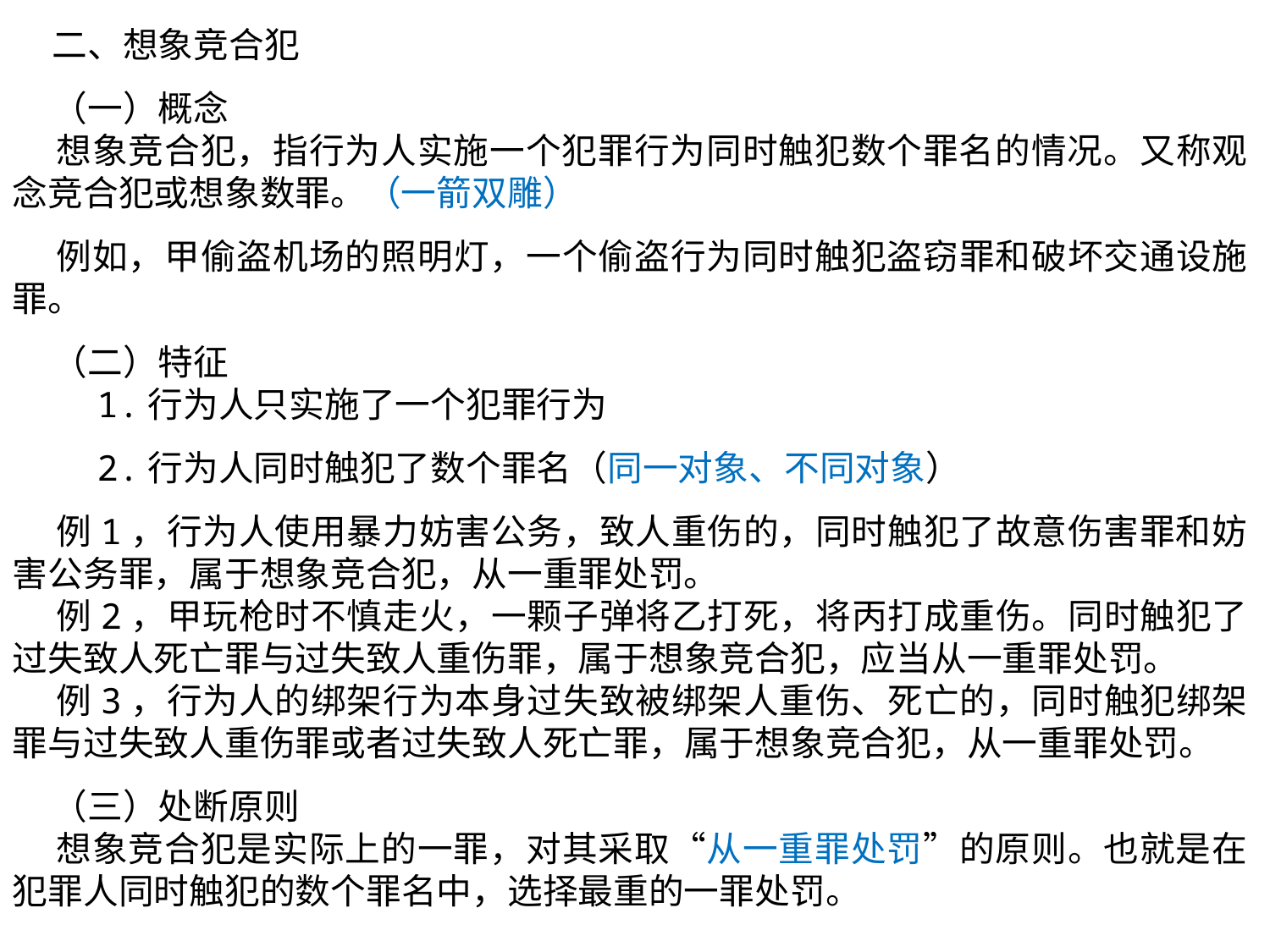

二、想象竞合犯

    （一）概念
    想象竞合犯，指行为人实施一个犯罪行为同时触犯数个罪名的情况。又称观念竞合犯或想象数罪。（一箭双雕）

    例如，甲偷盗机场的照明灯，一个偷盗行为同时触犯盗窃罪和破坏交通设施罪。

    （二）特征
    1.行为人只实施了一个犯罪行为

    2.行为人同时触犯了数个罪名（同一对象、不同对象）

    例1，行为人使用暴力妨害公务，致人重伤的，同时触犯了故意伤害罪和妨害公务罪，属于想象竞合犯，从一重罪处罚。
    例2，甲玩枪时不慎走火，一颗子弹将乙打死，将丙打成重伤。同时触犯了过失致人死亡罪与过失致人重伤罪，属于想象竞合犯，应当从一重罪处罚。
    例3，行为人的绑架行为本身过失致被绑架人重伤、死亡的，同时触犯绑架罪与过失致人重伤罪或者过失致人死亡罪，属于想象竞合犯，从一重罪处罚。

    （三）处断原则
    想象竞合犯是实际上的一罪，对其采取“从一重罪处罚”的原则。也就是在犯罪人同时触犯的数个罪名中，选择最重的一罪处罚。